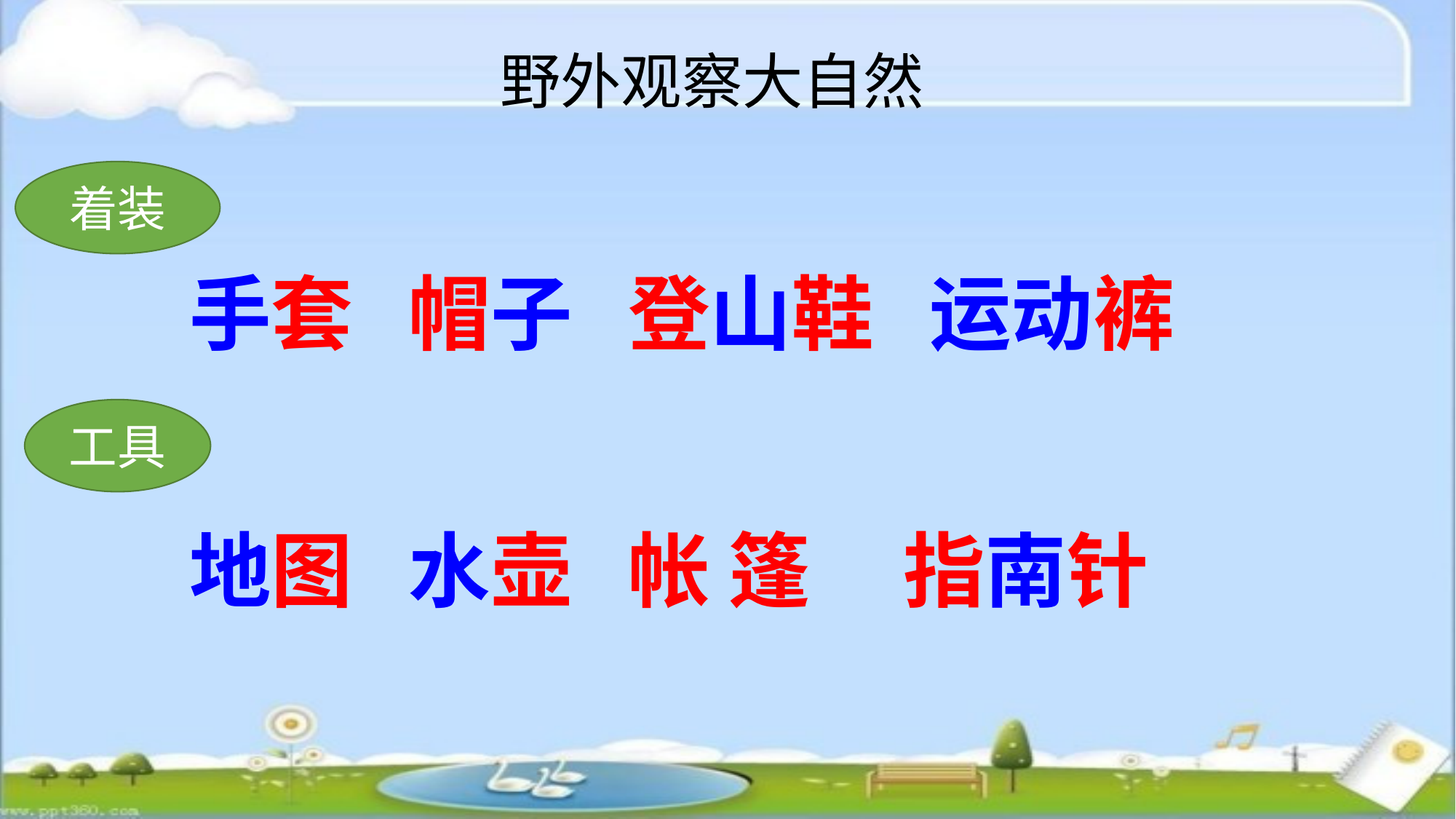

野外观察大自然
着装
手套   帽子   登山鞋   运动裤

地图   水壶   帐 篷     指南针
工具